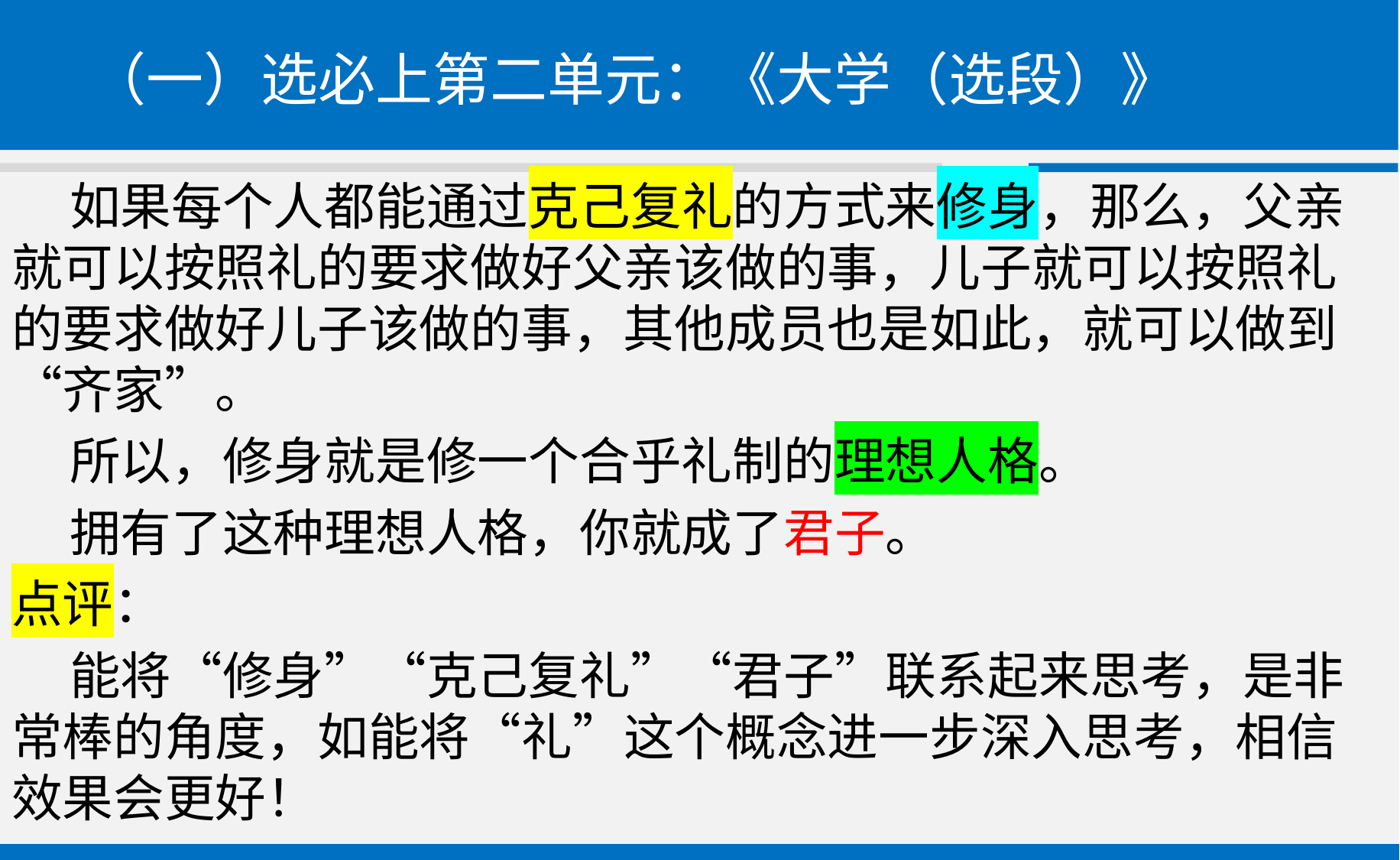

# （一）选必上第二单元：《大学（选段）》
    如果每个人都能通过克己复礼的方式来修身，那么，父亲就可以按照礼的要求做好父亲该做的事，儿子就可以按照礼的要求做好儿子该做的事，其他成员也是如此，就可以做到“齐家”。
    所以，修身就是修一个合乎礼制的理想人格。
    拥有了这种理想人格，你就成了君子。
点评：
    能将“修身”“克己复礼”“君子”联系起来思考，是非常棒的角度，如能将“礼”这个概念进一步深入思考，相信效果会更好！